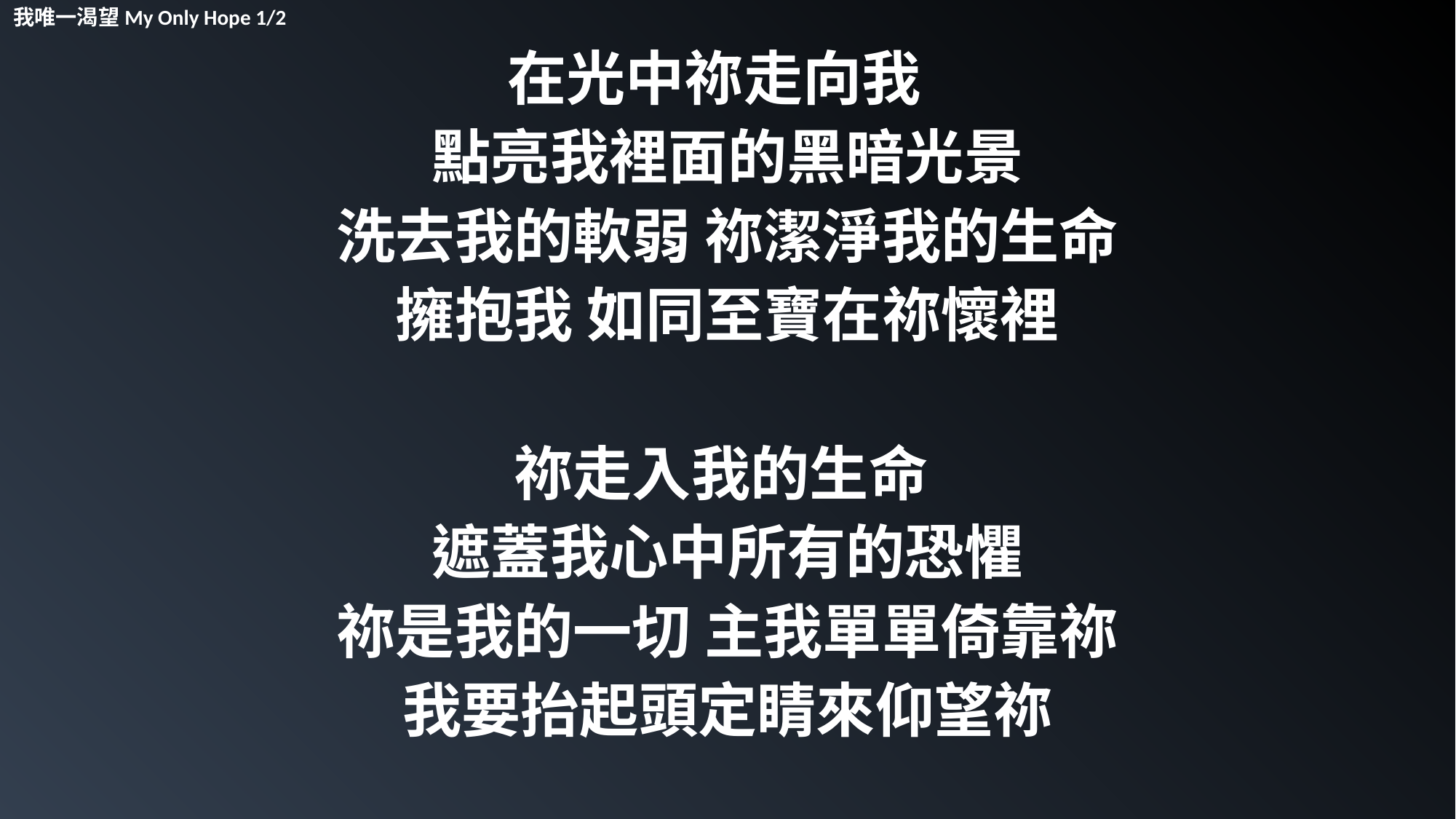

我唯一渴望My Only Hope 1/2
在光中祢走向我
點亮我裡面的黑暗光景
洗去我的軟弱 祢潔淨我的生命
擁抱我 如同至寶在祢懷裡

祢走入我的生命
遮蓋我心中所有的恐懼
祢是我的一切 主我單單倚靠祢
我要抬起頭定睛來仰望祢